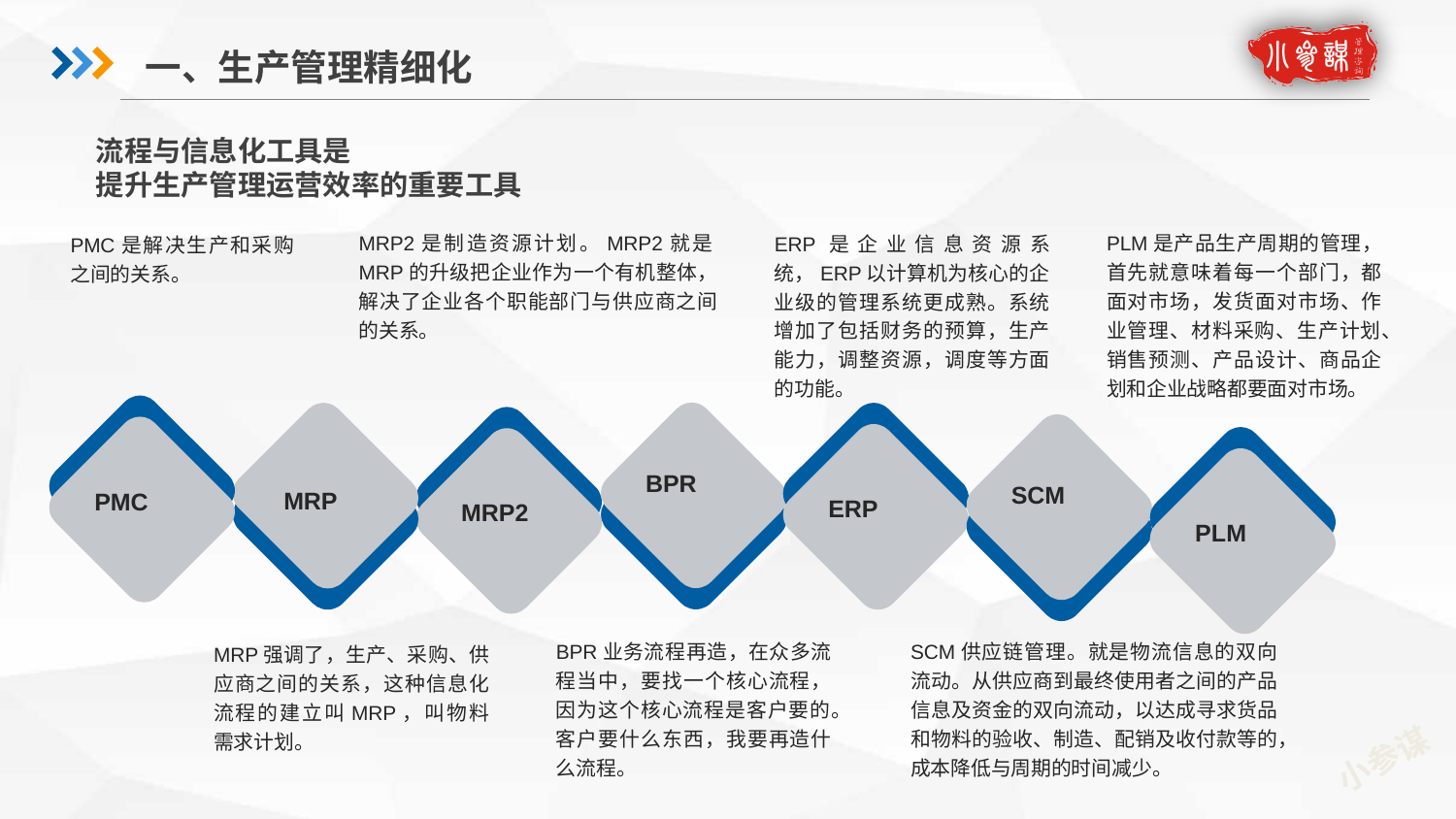

一、生产管理精细化
流程与信息化工具是
提升生产管理运营效率的重要工具
MRP2是制造资源计划。MRP2就是MRP的升级把企业作为一个有机整体，解决了企业各个职能部门与供应商之间的关系。
PLM是产品生产周期的管理，首先就意味着每一个部门，都面对市场，发货面对市场、作业管理、材料采购、生产计划、销售预测、产品设计、商品企划和企业战略都要面对市场。
ERP是企业信息资源系统，ERP以计算机为核心的企业级的管理系统更成熟。系统增加了包括财务的预算，生产能力，调整资源，调度等方面的功能。
PMC是解决生产和采购之间的关系。

BPR
SCM
MRP
PMC
ERP
MRP2
PLM
BPR业务流程再造，在众多流程当中，要找一个核心流程，因为这个核心流程是客户要的。客户要什么东西，我要再造什么流程。
SCM供应链管理。就是物流信息的双向流动。从供应商到最终使用者之间的产品信息及资金的双向流动，以达成寻求货品和物料的验收、制造、配销及收付款等的，成本降低与周期的时间减少。
MRP强调了，生产、采购、供应商之间的关系，这种信息化流程的建立叫MRP，叫物料需求计划。